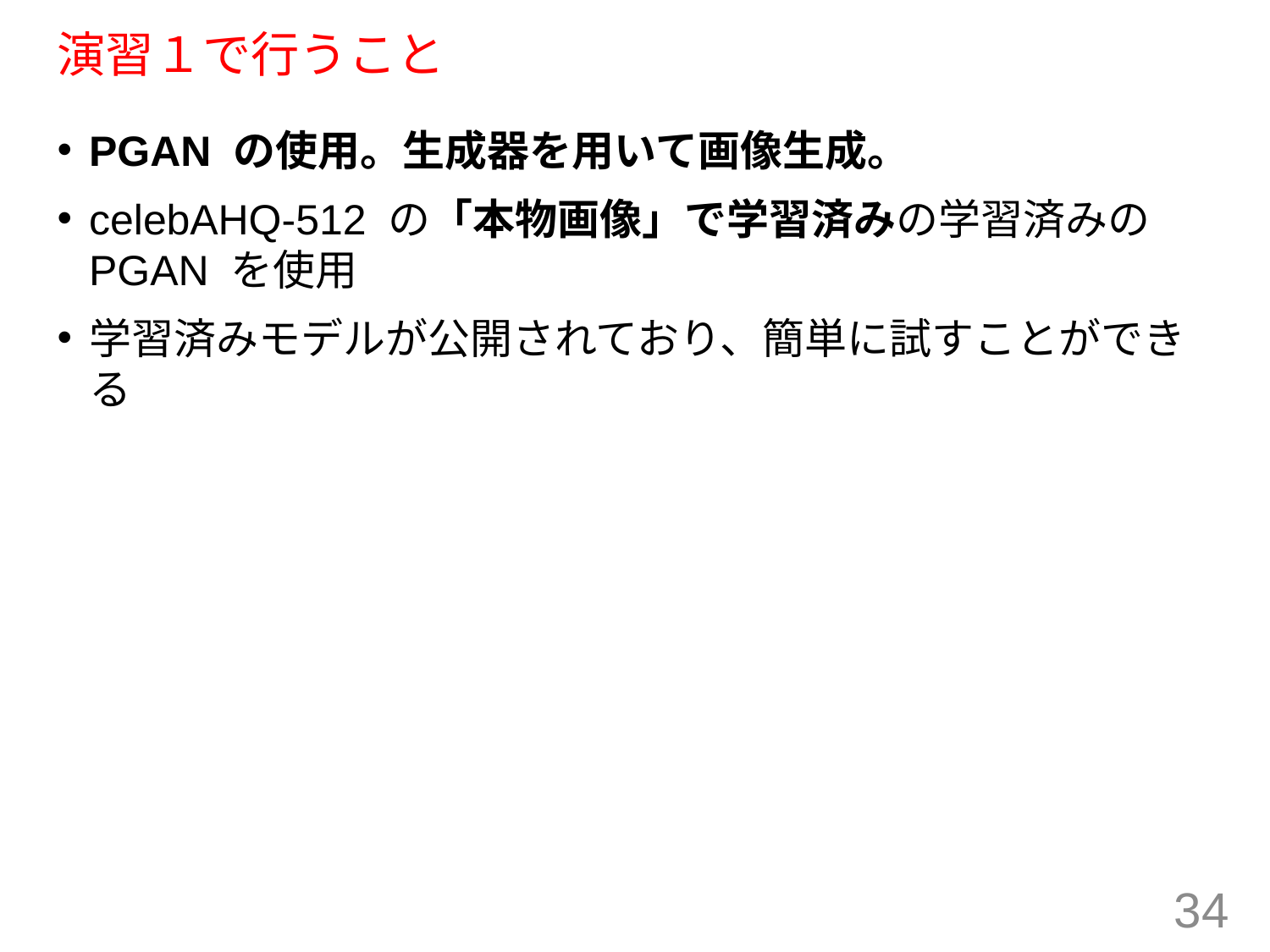

# 演習１で行うこと
PGAN の使用。生成器を用いて画像生成。
celebAHQ-512 の「本物画像」で学習済みの学習済みのPGAN を使用
学習済みモデルが公開されており、簡単に試すことができる
34